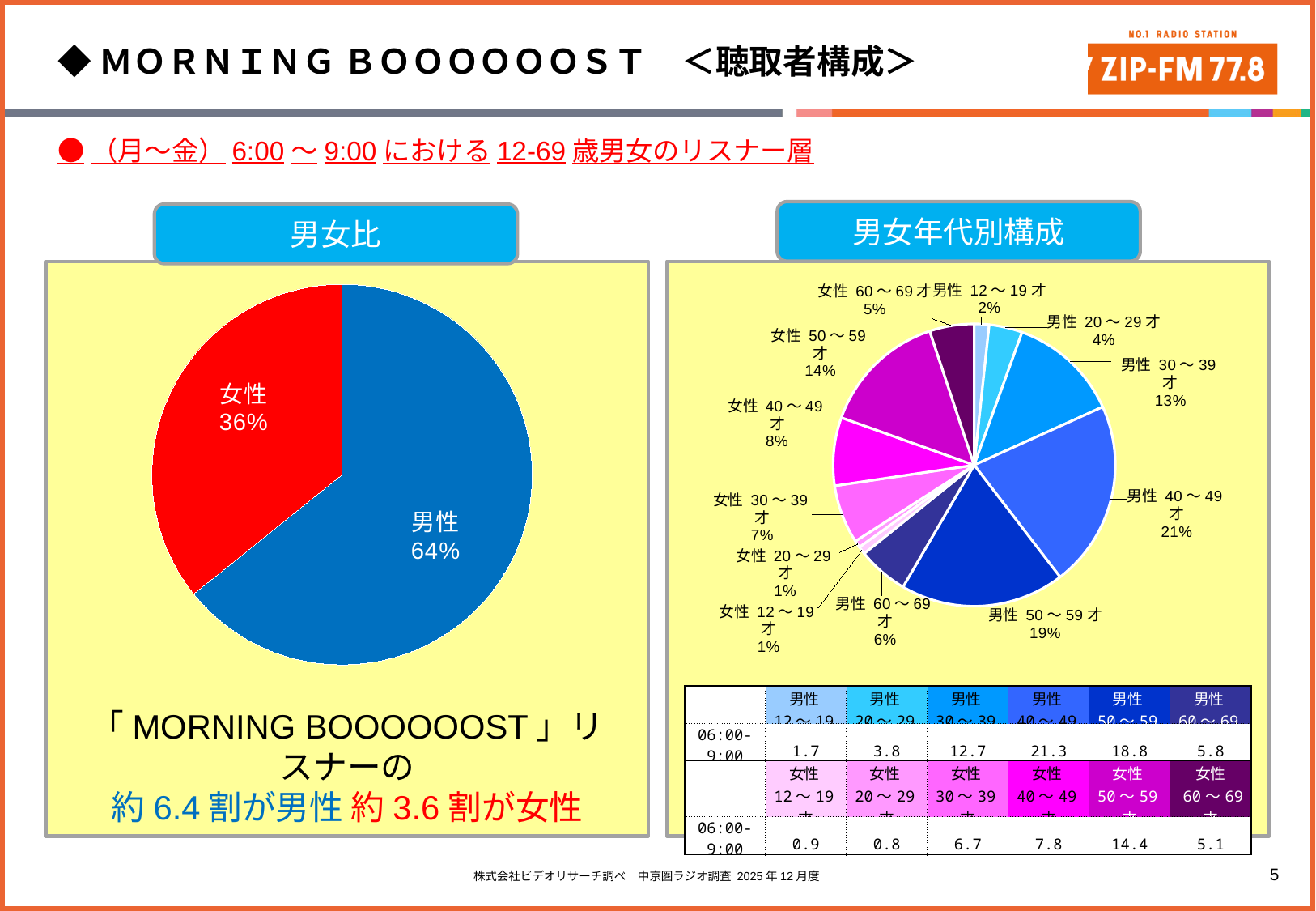

◆ＭＯＲＮＩＮＧ ＢＯＯＯＯＯＯＳＴ　＜聴取者構成＞
●（月～金）6:00～9:00における12-69歳男女のリスナー層
男女年代別構成
男女比

### Chart

| Category |  |
|---|---|
| 男性 | 64.1 |
| 女性 | 35.7 |

### Chart

| Category |  |
|---|---|
| 男性 12～19才 | 1.7 |
| 男性 20～29才 | 3.8 |
| 男性 30～39才 | 12.7 |
| 男性 40～49才 | 21.3 |
| 男性 50～59才 | 18.8 |
| 男性 60～69才 | 5.8 |
| 女性 12～19才 | 0.9 |
| 女性 20～29才 | 0.8 |
| 女性 30～39才 | 6.7 |
| 女性 40～49才 | 7.8 |
| 女性 50～59才 | 14.4 |
| 女性 60～69才 | 5.1 |
|  | 男性 12～19才 | 男性 20～29才 | 男性 30～39才 | 男性 40～49才 | 男性 50～59才 | 男性 60～69才 |
| --- | --- | --- | --- | --- | --- | --- |
| 06:00-9:00 | 1.7 | 3.8 | 12.7 | 21.3 | 18.8 | 5.8 |
|  | 女性 12～19才 | 女性 20～29才 | 女性 30～39才 | 女性 40～49才 | 女性 50～59才 | 女性 60～69才 |
| 06:00-9:00 | 0.9 | 0.8 | 6.7 | 7.8 | 14.4 | 5.1 |
「MORNING BOOOOOOST」リスナーの
約6.4割が男性 約3.6割が女性
株式会社ビデオリサーチ調べ　中京圏ラジオ調査 2025年12月度